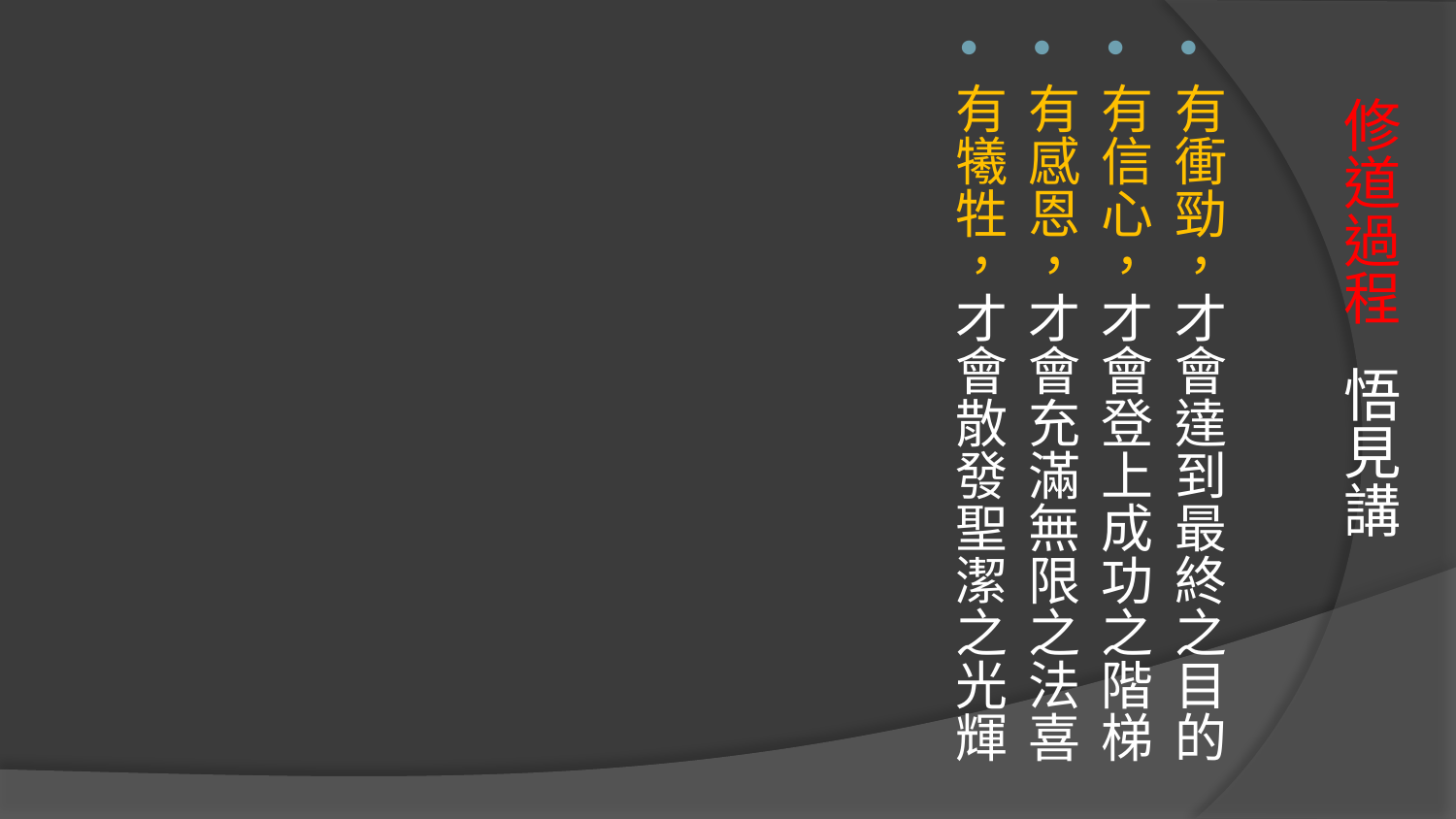

有衝勁，才會達到最終之目的
有信心，才會登上成功之階梯
有感恩，才會充滿無限之法喜
有犧牲，才會散發聖潔之光輝

# 修道過程   悟見講